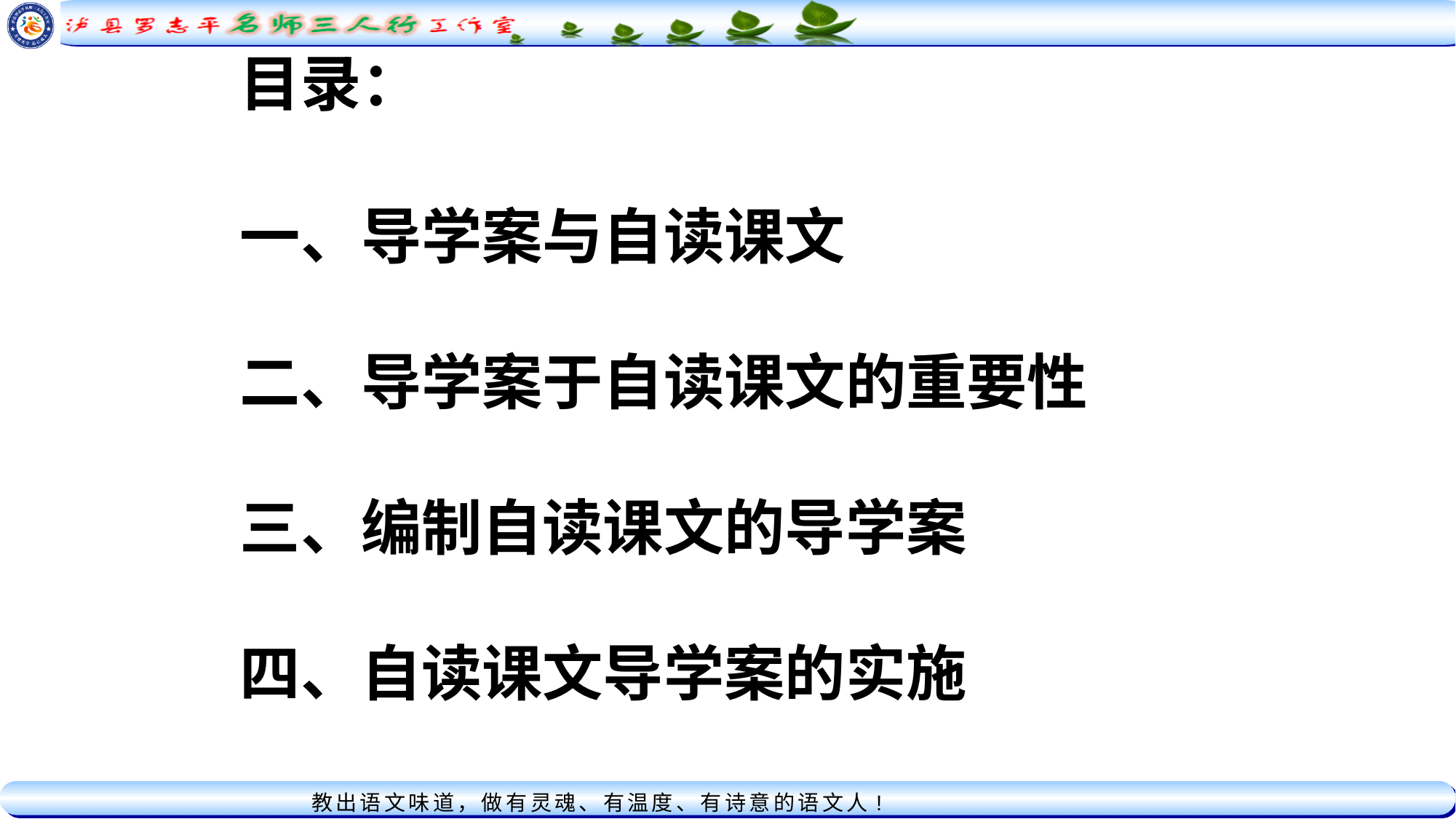

目录：

一、导学案与自读课文

二、导学案于自读课文的重要性

三、编制自读课文的导学案

四、自读课文导学案的实施